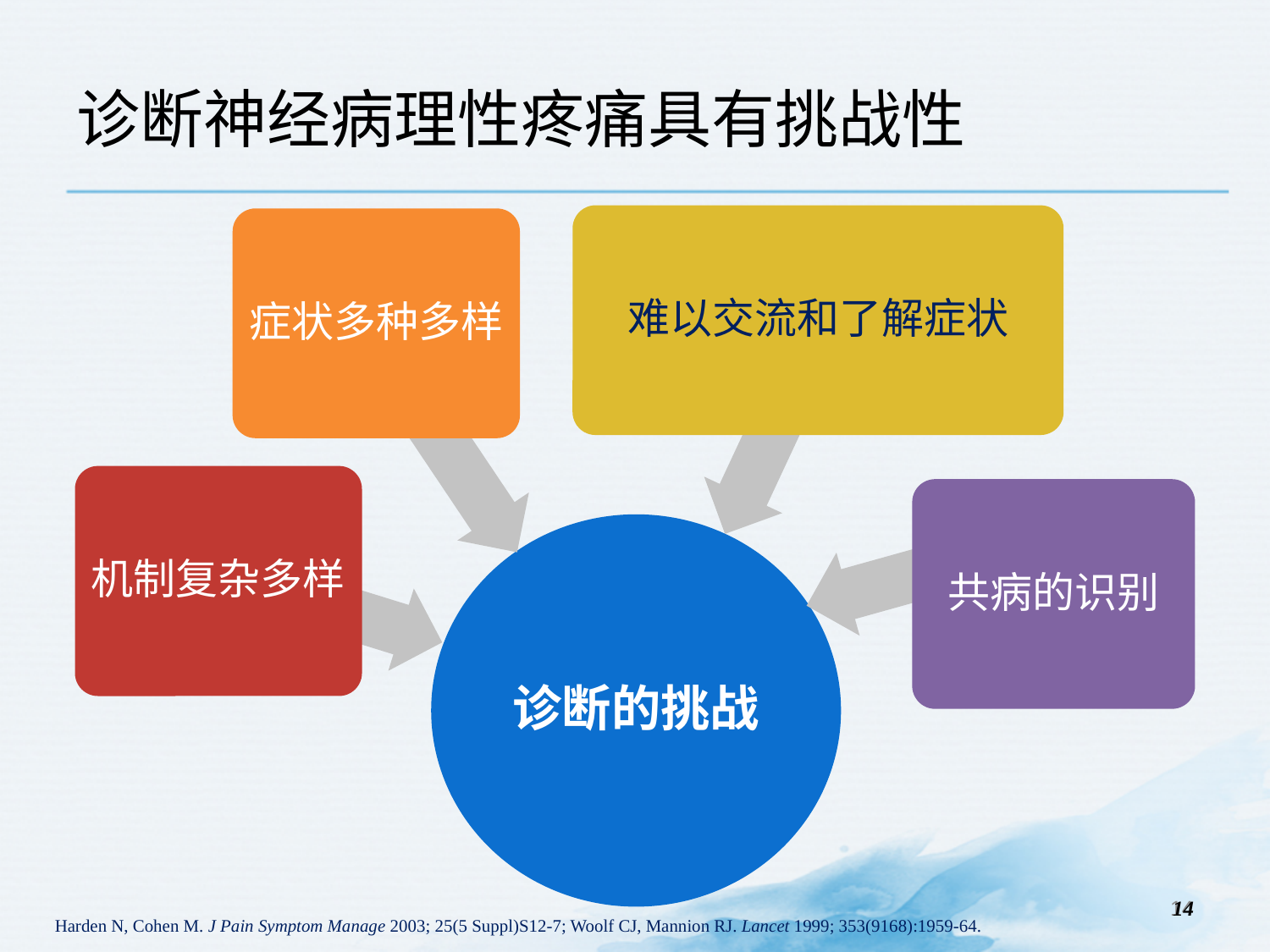

诊断神经病理性疼痛具有挑战性

难以交流和了解症状
症状多种多样

机制复杂多样

共病的识别

诊断的挑战
14
14
Harden N, Cohen M. J Pain Symptom Manage 2003; 25(5 Suppl)S12-7; Woolf CJ, Mannion RJ. Lancet 1999; 353(9168):1959-64.